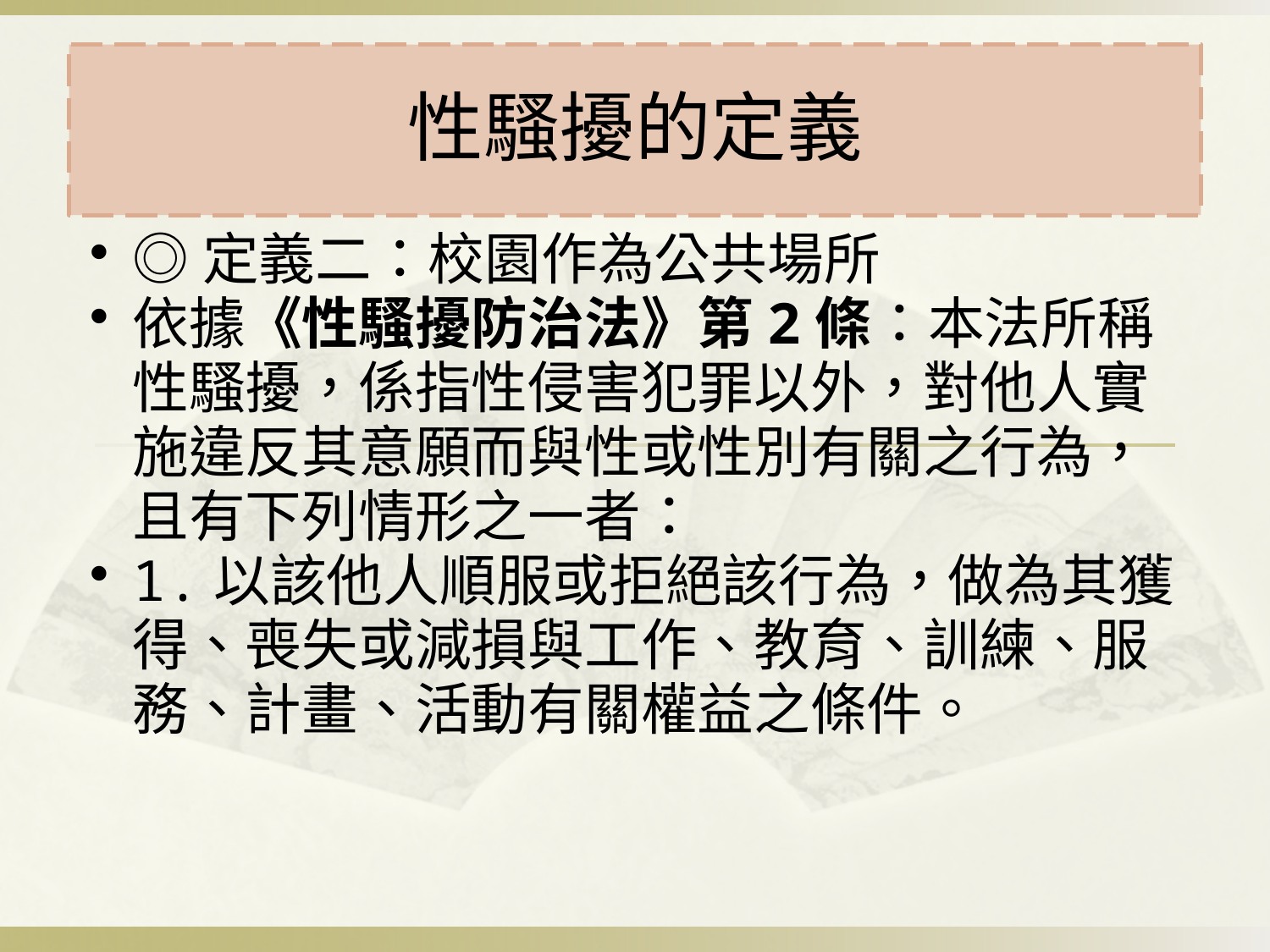

# 性騷擾的定義
◎定義二：校園作為公共場所
依據《性騷擾防治法》第2條：本法所稱性騷擾，係指性侵害犯罪以外，對他人實施違反其意願而與性或性別有關之行為，且有下列情形之一者：
1.以該他人順服或拒絕該行為，做為其獲得、喪失或減損與工作、教育、訓練、服務、計畫、活動有關權益之條件。